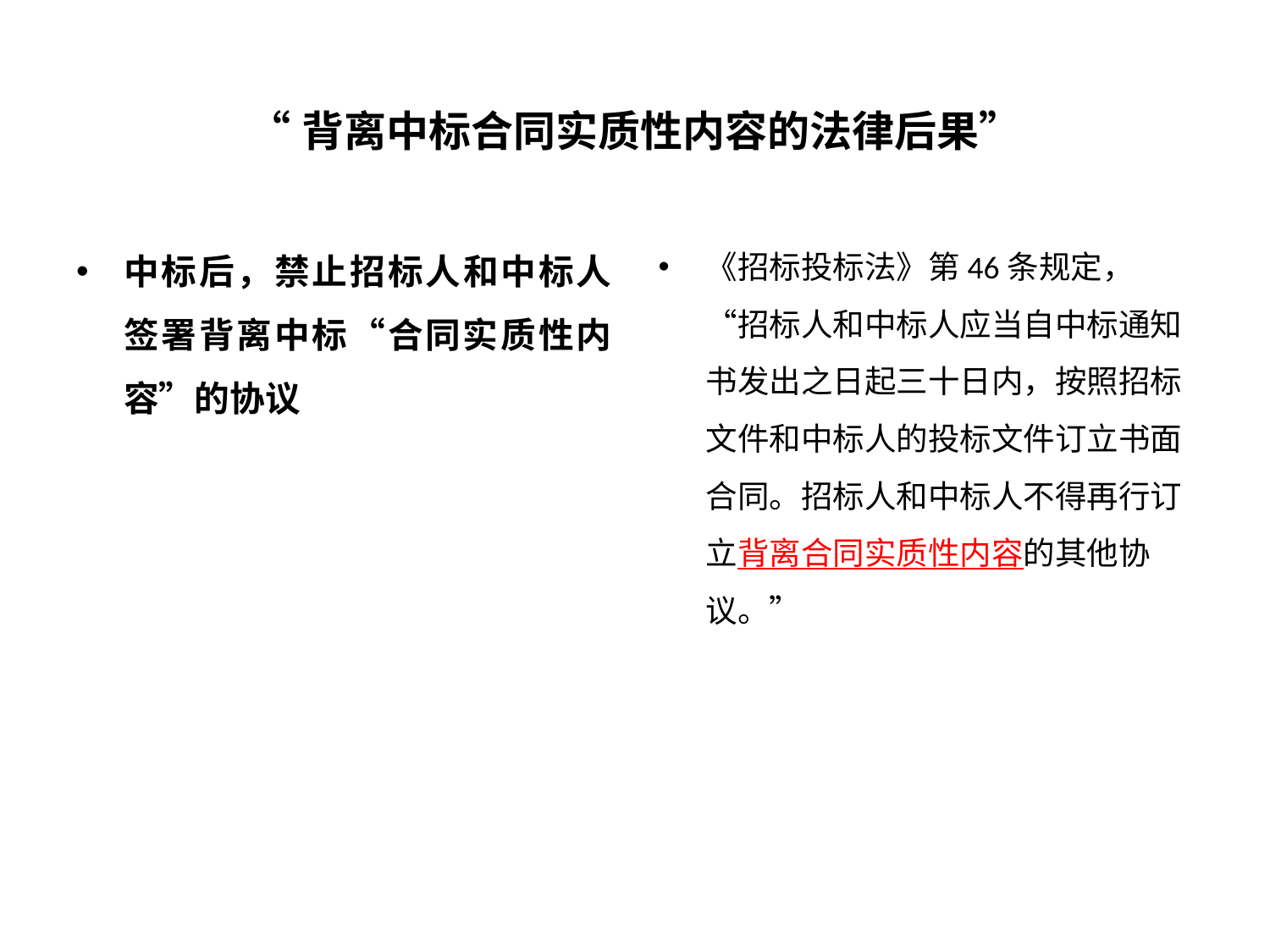

# “背离中标合同实质性内容的法律后果”
中标后，禁止招标人和中标人签署背离中标“合同实质性内容”的协议
《招标投标法》第46条规定，“招标人和中标人应当自中标通知书发出之日起三十日内，按照招标文件和中标人的投标文件订立书面合同。招标人和中标人不得再行订立背离合同实质性内容的其他协议。”

12